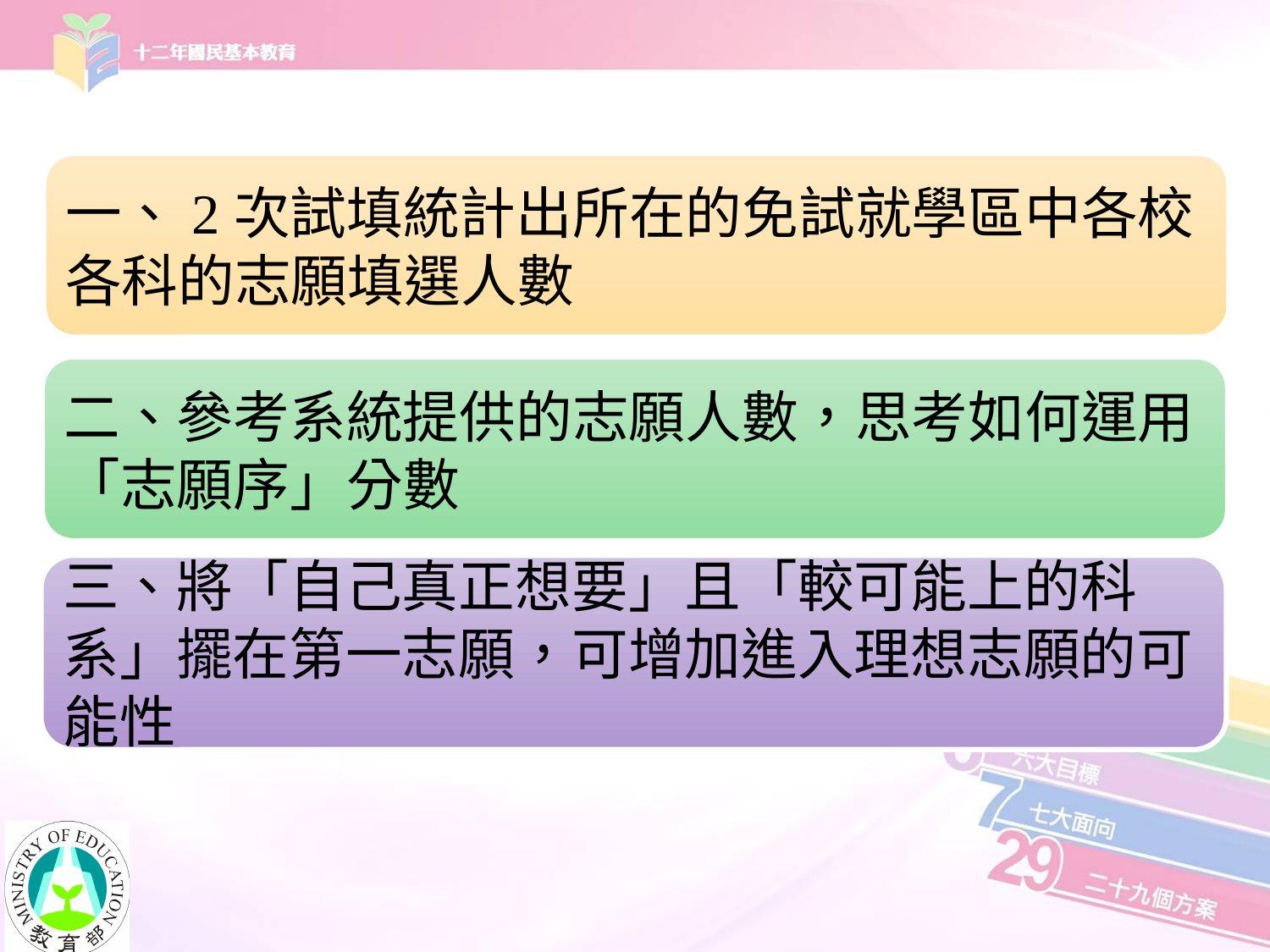

一、2次試填統計出所在的免試就學區中各校各科的志願填選人數
二、參考系統提供的志願人數，思考如何運用「志願序」分數
三、將「自己真正想要」且「較可能上的科系」擺在第一志願，可增加進入理想志願的可能性